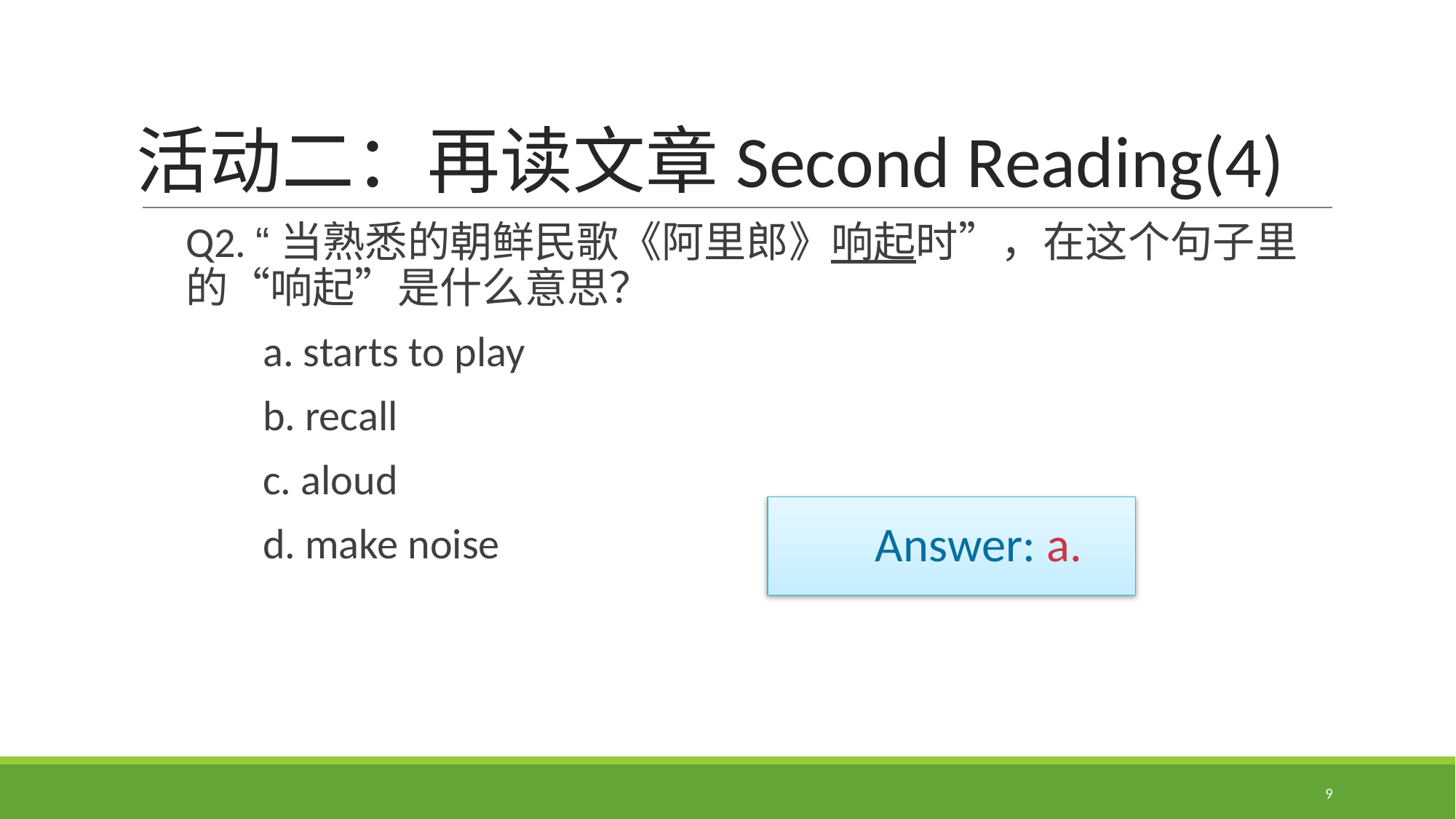

# 活动二：再读文章Second Reading(4)
Q2. “当熟悉的朝鲜民歌《阿里郎》响起时”，在这个句子里的“响起”是什么意思？
        a. starts to play
        b. recall
        c. aloud
        d. make noise

Answer: a.
9